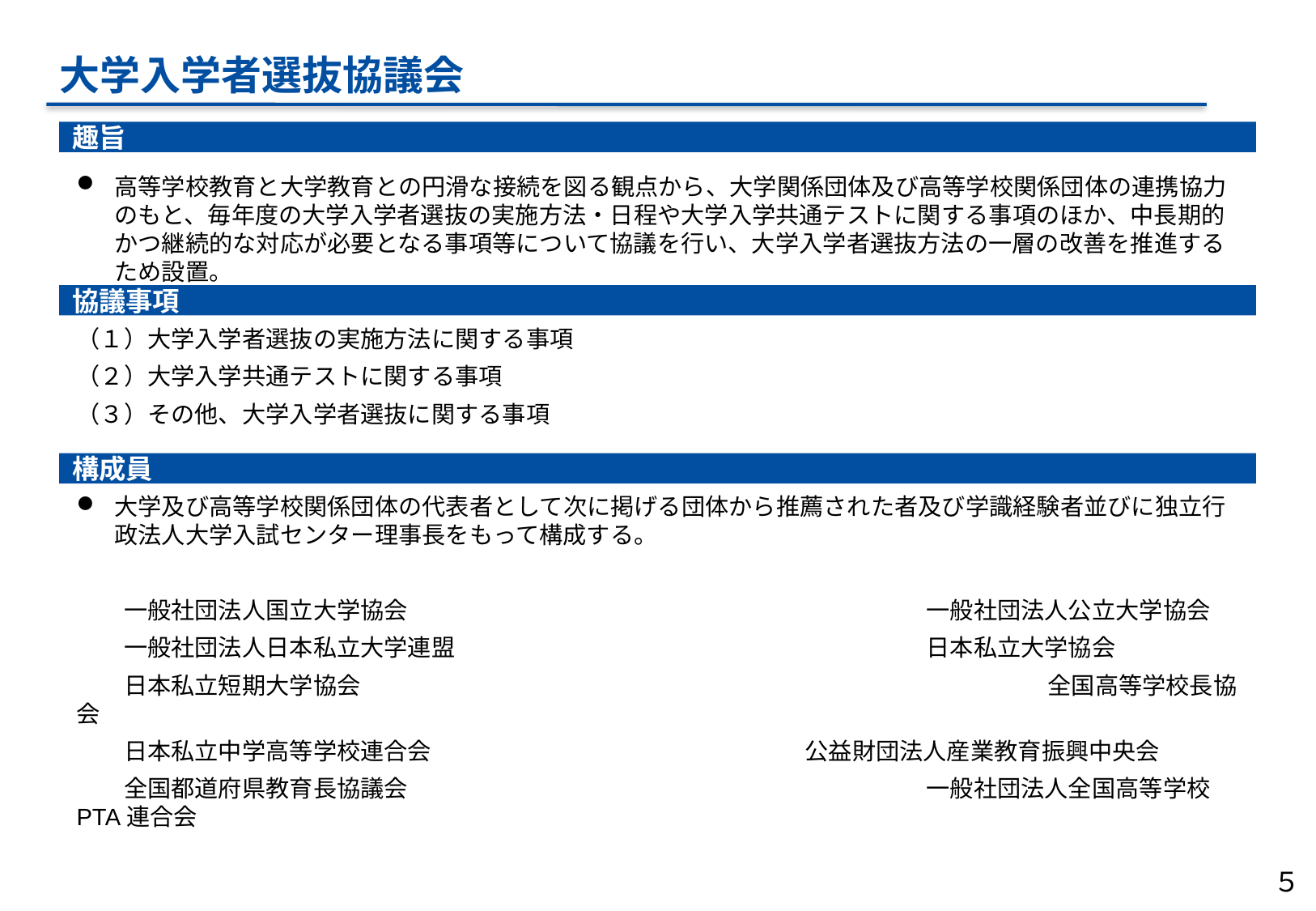

大学入学者選抜協議会
趣旨
高等学校教育と大学教育との円滑な接続を図る観点から、大学関係団体及び高等学校関係団体の連携協力のもと、毎年度の大学入学者選抜の実施方法・日程や大学入学共通テストに関する事項のほか、中長期的かつ継続的な対応が必要となる事項等について協議を行い、大学入学者選抜方法の一層の改善を推進するため設置。
協議事項
（１）大学入学者選抜の実施方法に関する事項
（２）大学入学共通テストに関する事項
（３）その他、大学入学者選抜に関する事項
構成員
大学及び高等学校関係団体の代表者として次に掲げる団体から推薦された者及び学識経験者並びに独立行政法人大学入試センター理事長をもって構成する。

　　一般社団法人国立大学協会					一般社団法人公立大学協会
　　一般社団法人日本私立大学連盟				日本私立大学協会
　　日本私立短期大学協会						全国高等学校長協会
　　日本私立中学高等学校連合会				公益財団法人産業教育振興中央会
　　全国都道府県教育長協議会					一般社団法人全国高等学校PTA連合会
５